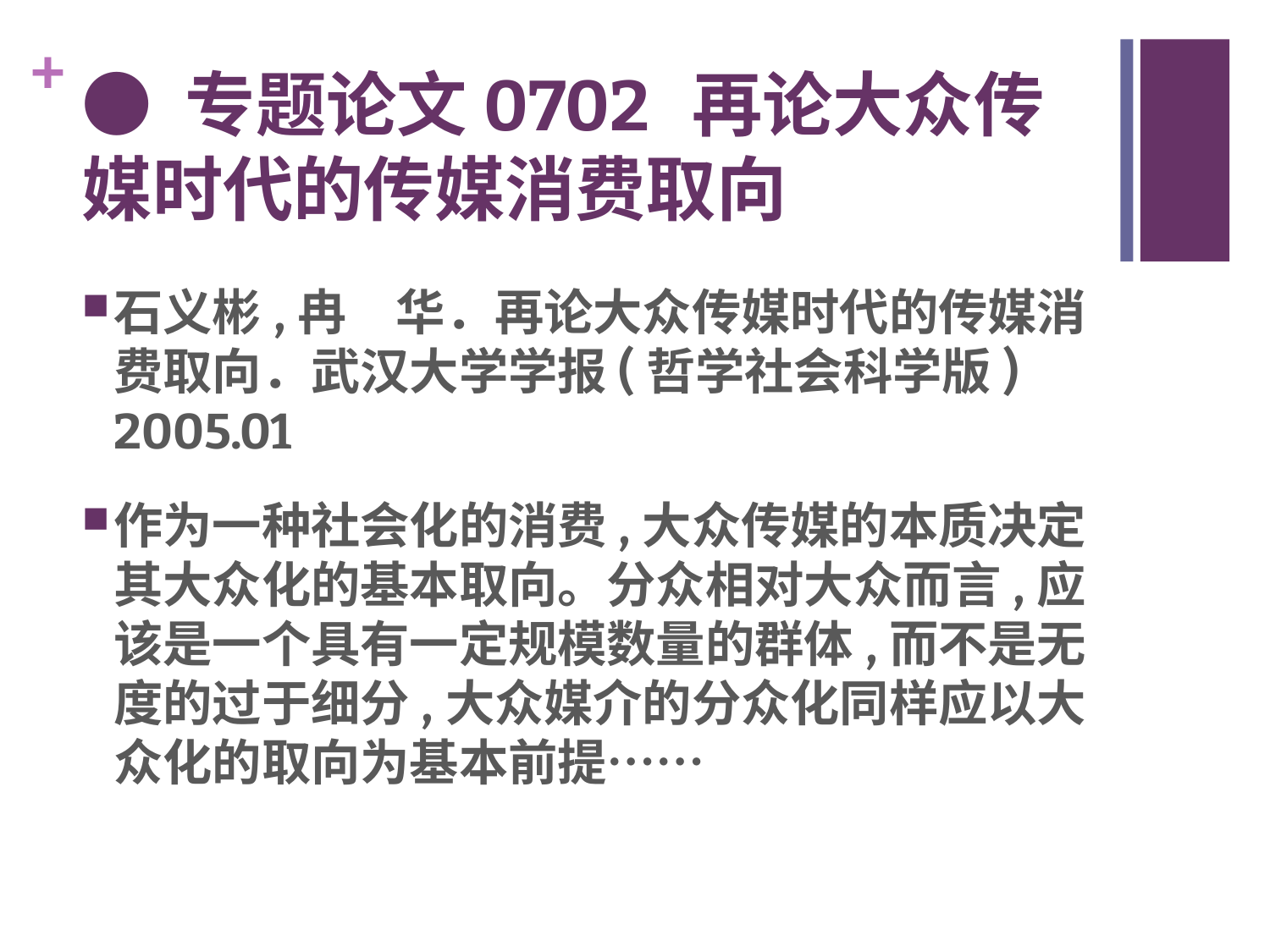

# ● 专题论文0702  再论大众传媒时代的传媒消费取向
石义彬,冉　华．再论大众传媒时代的传媒消费取向．武汉大学学报(哲学社会科学版) 2005.01
作为一种社会化的消费,大众传媒的本质决定其大众化的基本取向。分众相对大众而言,应该是一个具有一定规模数量的群体,而不是无度的过于细分,大众媒介的分众化同样应以大众化的取向为基本前提……